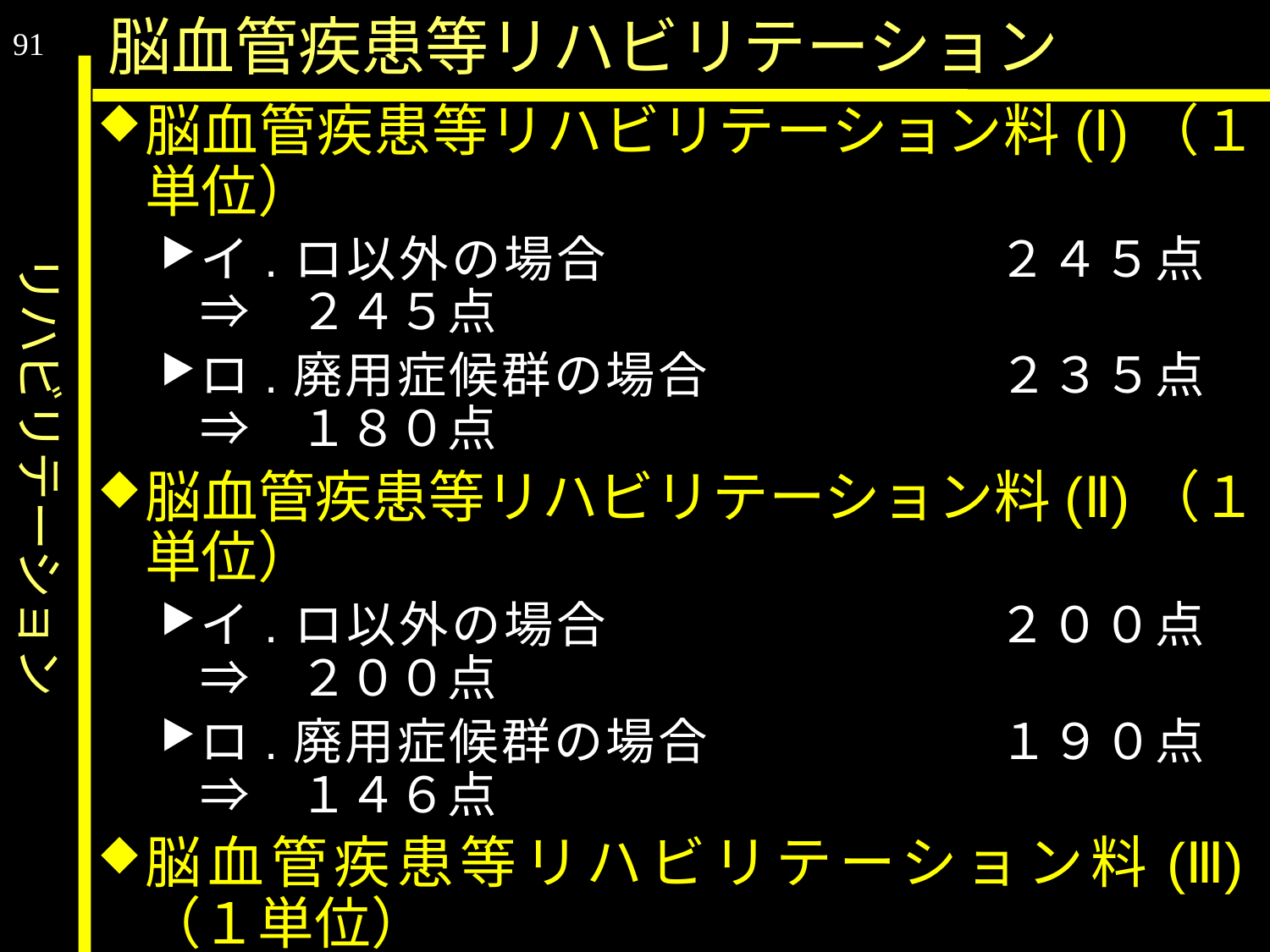

リハビリテーション
脳血管疾患等リハビリテーション
91

脳血管疾患等リハビリテーション料(Ⅰ)（１単位）
イ.ロ以外の場合			２４５点　⇒　２４５点
ロ.廃用症候群の場合			２３５点　⇒　１８０点
脳血管疾患等リハビリテーション料(Ⅱ)（１単位）
イ.ロ以外の場合			２００点　⇒　２００点
ロ.廃用症候群の場合			１９０点　⇒　１４６点
脳血管疾患等リハビリテーション料(Ⅲ)（１単位）
イ.ロ以外の場合			１００点　⇒　１００点
ロ.廃用症候群の場合			１００点　⇒　　７７点